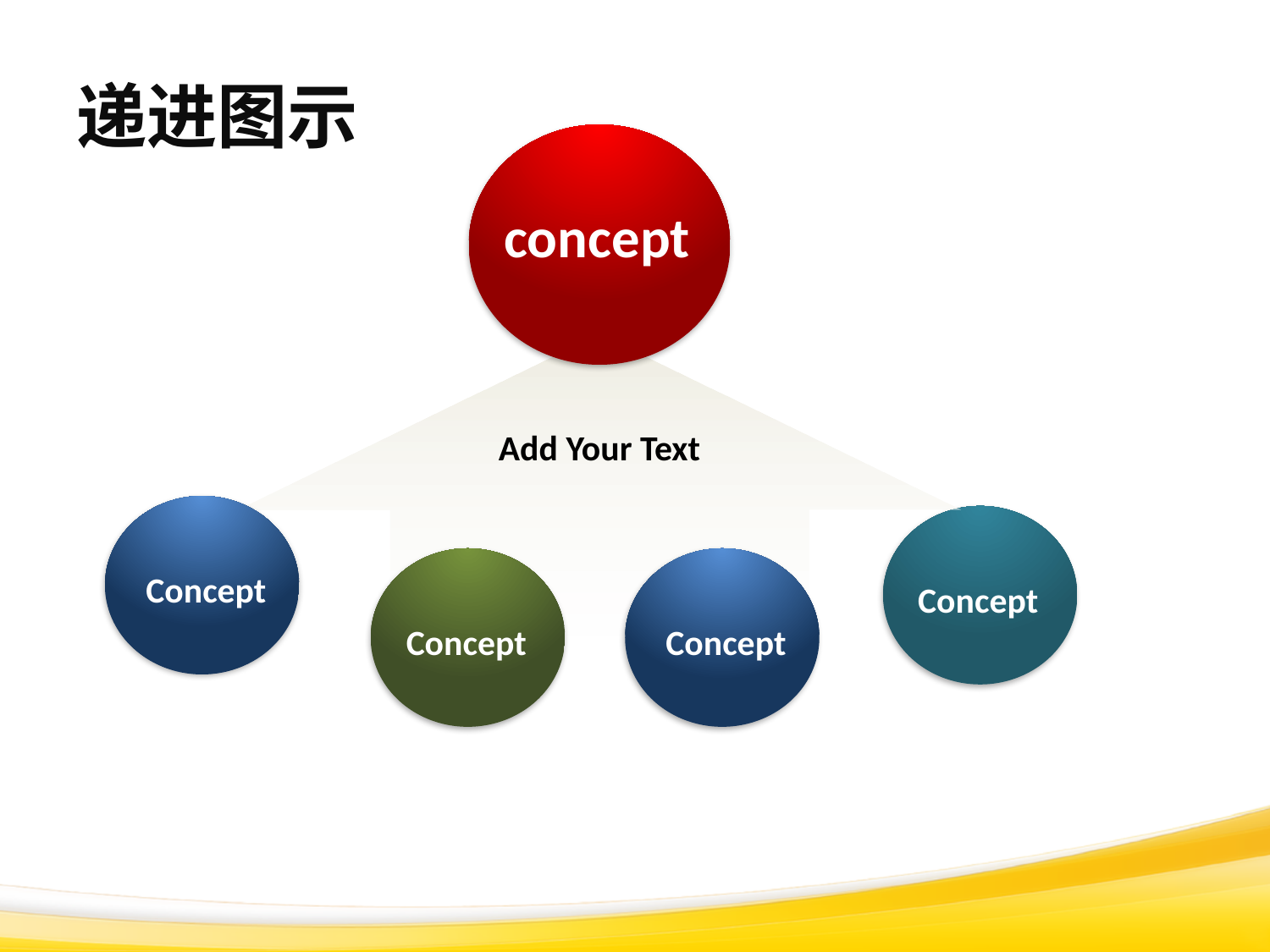

递进图示

concept

Add Your Text

Concept
Concept
Concept
Concept